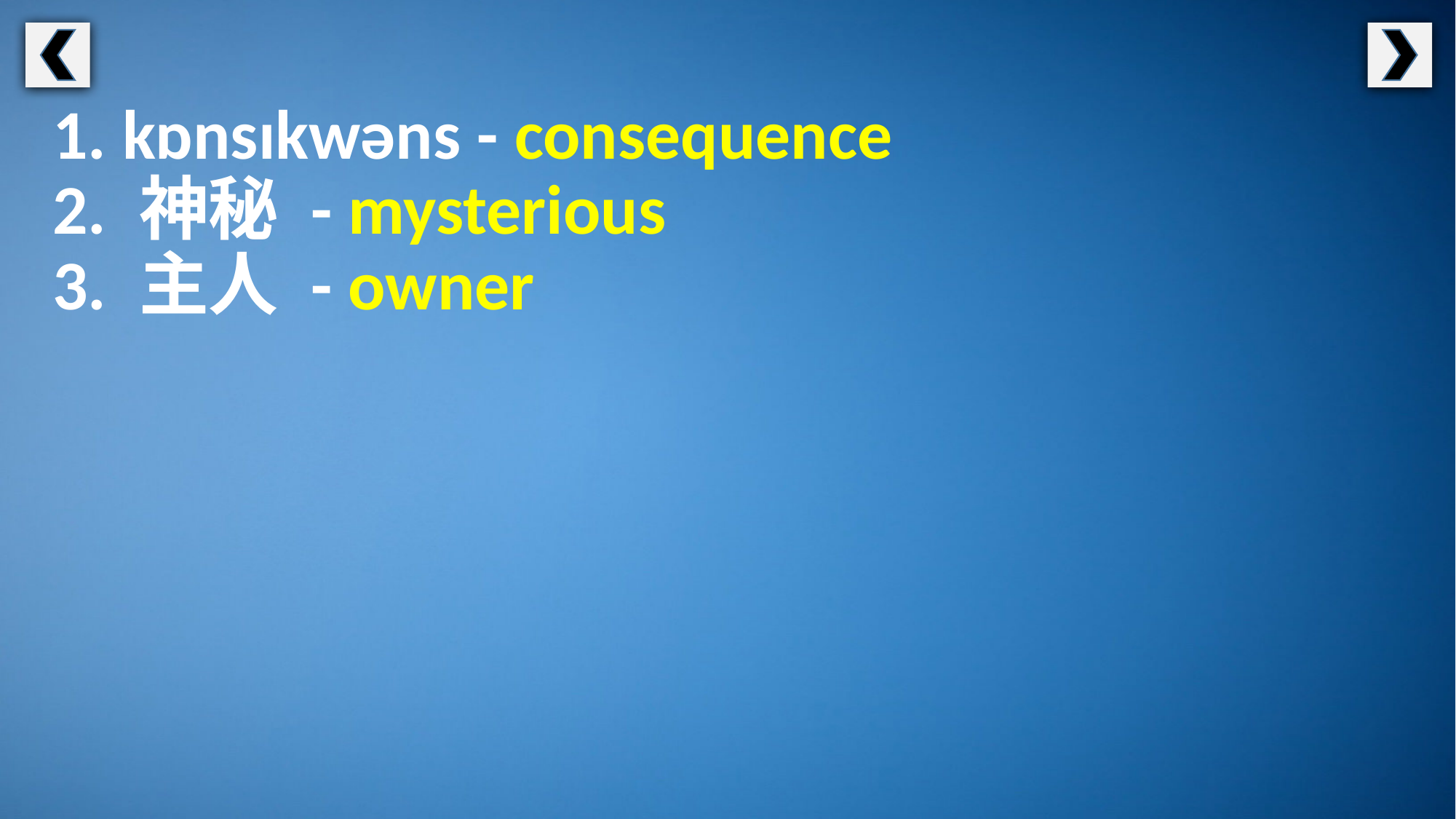

1. kɒnsɪkwəns - consequence
2. 神秘 - mysterious
3. 主人 - owner